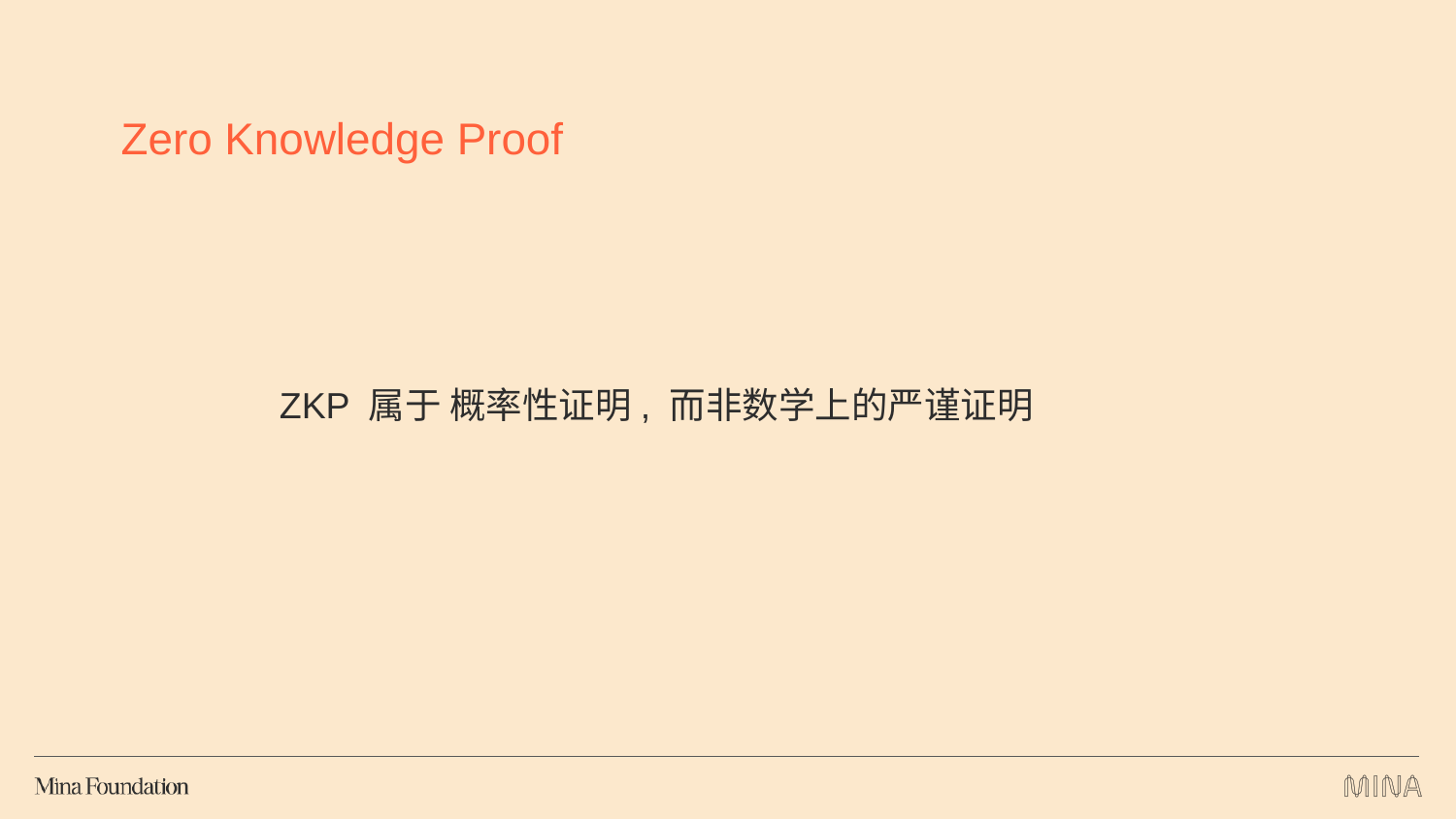

Zero Knowledge Proof
ZKP 属于 概率性证明, 而非数学上的严谨证明